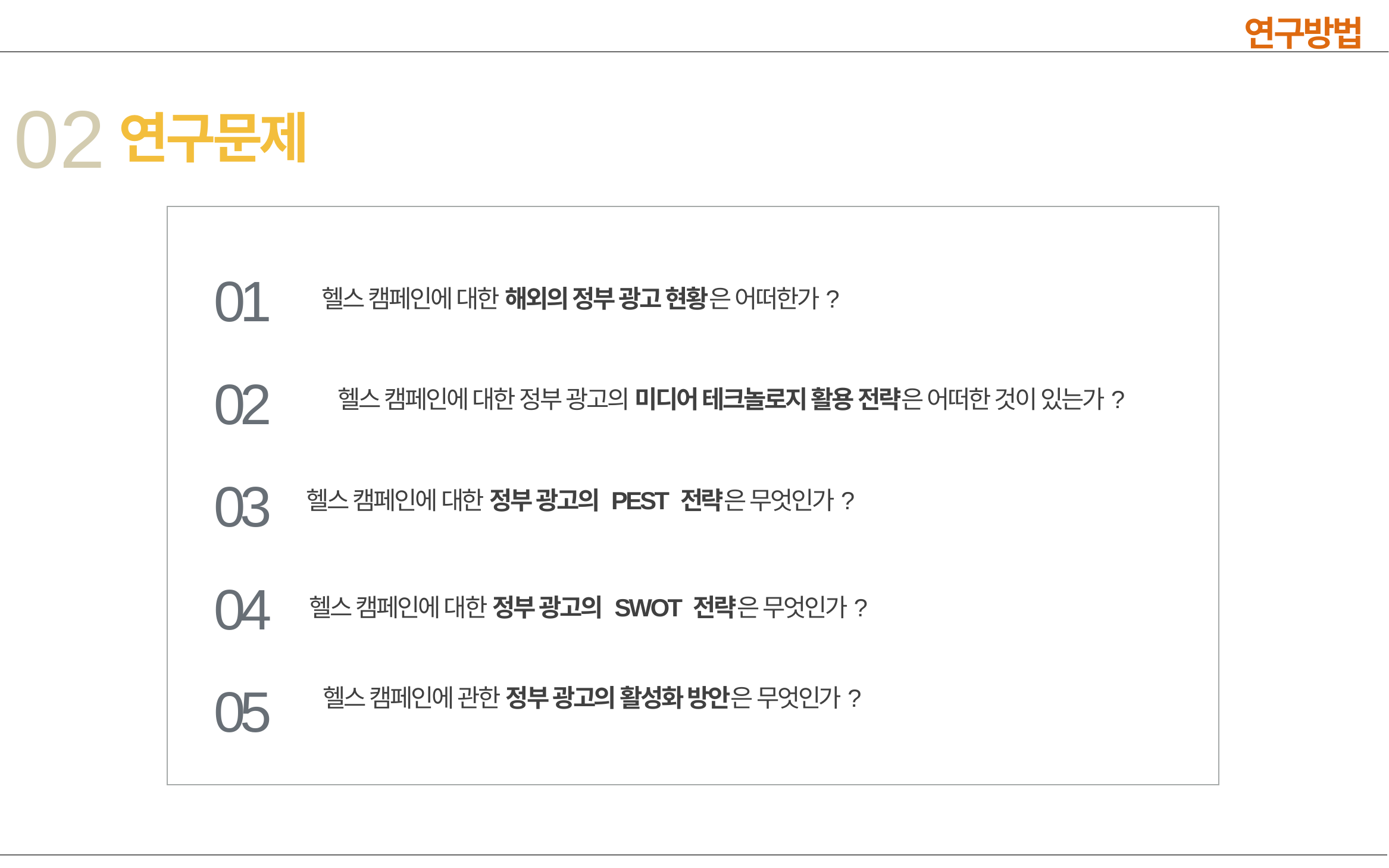

연구방법

02
연구문제

01
02
03
04
05
헬스 캠페인에 대한 해외의 정부 광고 현황은 어떠한가?
헬스 캠페인에 대한 정부 광고의 미디어 테크놀로지 활용 전략은 어떠한 것이 있는가?
헬스 캠페인에 대한 정부 광고의 PEST 전략은 무엇인가?
헬스 캠페인에 대한 정부 광고의 SWOT 전략은 무엇인가?
헬스 캠페인에 관한 정부 광고의 활성화 방안은 무엇인가?